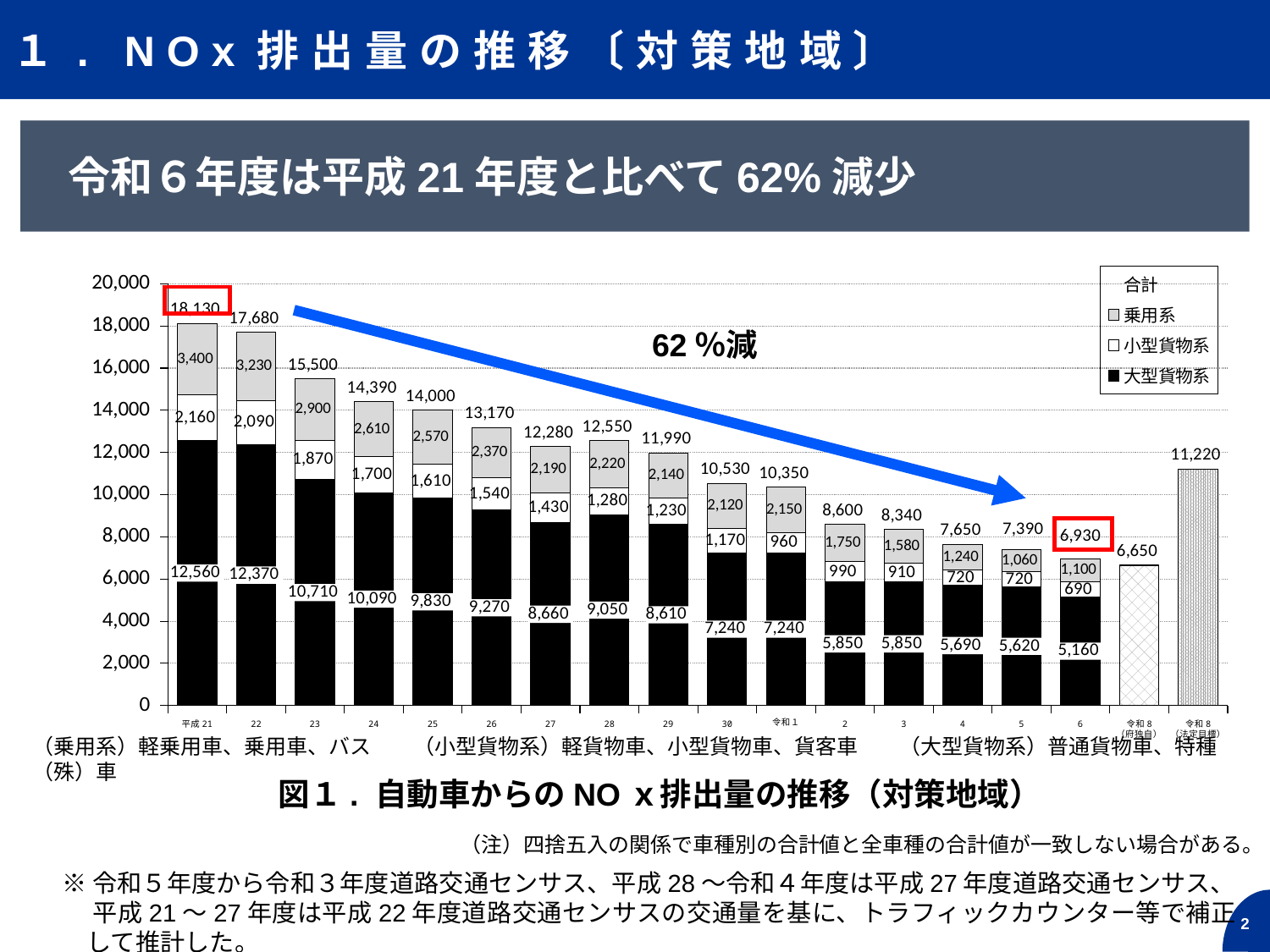

### Chart

| Category | 大型貨物系 | 小型貨物系 | 乗用系 | 合計 |
|---|---|---|---|---|
| 平成21 | 12560.0 | 2160.0 | 3400.0 | 18130.0 |
| 22 | 12370.0 | 2090.0 | 3230.0 | 17680.0 |
| 23 | 10710.0 | 1870.0 | 2900.0 | 15500.0 |
| 24 | 10090.0 | 1700.0 | 2610.0 | 14390.0 |
| 25 | 9830.0 | 1610.0 | 2570.0 | 14000.0 |
| 26 | 9270.0 | 1540.0 | 2370.0 | 13170.0 |
| 27 | 8660.0 | 1430.0 | 2190.0 | 12280.0 |
| 28 | 9050.0 | 1280.0 | 2220.0 | 12550.0 |
| 29 | 8610.0 | 1230.0 | 2140.0 | 11990.0 |
| 30 | 7240.0 | 1170.0 | 2120.0 | 10530.0 |
| 令和１ | 7240.0 | 960.0 | 2150.0 | 10350.0 |
| 2 | 5850.0 | 990.0 | 1750.0 | 8600.0 |
| 3 | 5850.0 | 910.0 | 1580.0 | 8340.0 |
| 4 | 5690.0 | 720.0 | 1240.0 | 7650.0 |
| 5 | 5620.0 | 720.0 | 1060.0 | 7390.0 |
| 6 | 5160.0 | 690.0 | 1100.0 | 6930.0 |
| 令和8
（府独自） | None | None | None | 6650.0 |
| 令和8
（法定目標） | None | None | None | 11220.0 |
１. NOx排出量の推移〔対策地域〕
　令和６年度は平成21年度と比べて62%減少

62％減

（乗用系）軽乗用車、乗用車、バス　　（小型貨物系）軽貨物車、小型貨物車、貨客車　　（大型貨物系）普通貨物車、特種（殊）車
図１. 自動車からのNOｘ排出量の推移（対策地域）
（注）四捨五入の関係で車種別の合計値と全車種の合計値が一致しない場合がある。
※令和５年度から令和３年度道路交通センサス、平成28～令和４年度は平成27年度道路交通センサス、
　 平成21～27年度は平成22年度道路交通センサスの交通量を基に、トラフィックカウンター等で補正して推計した。